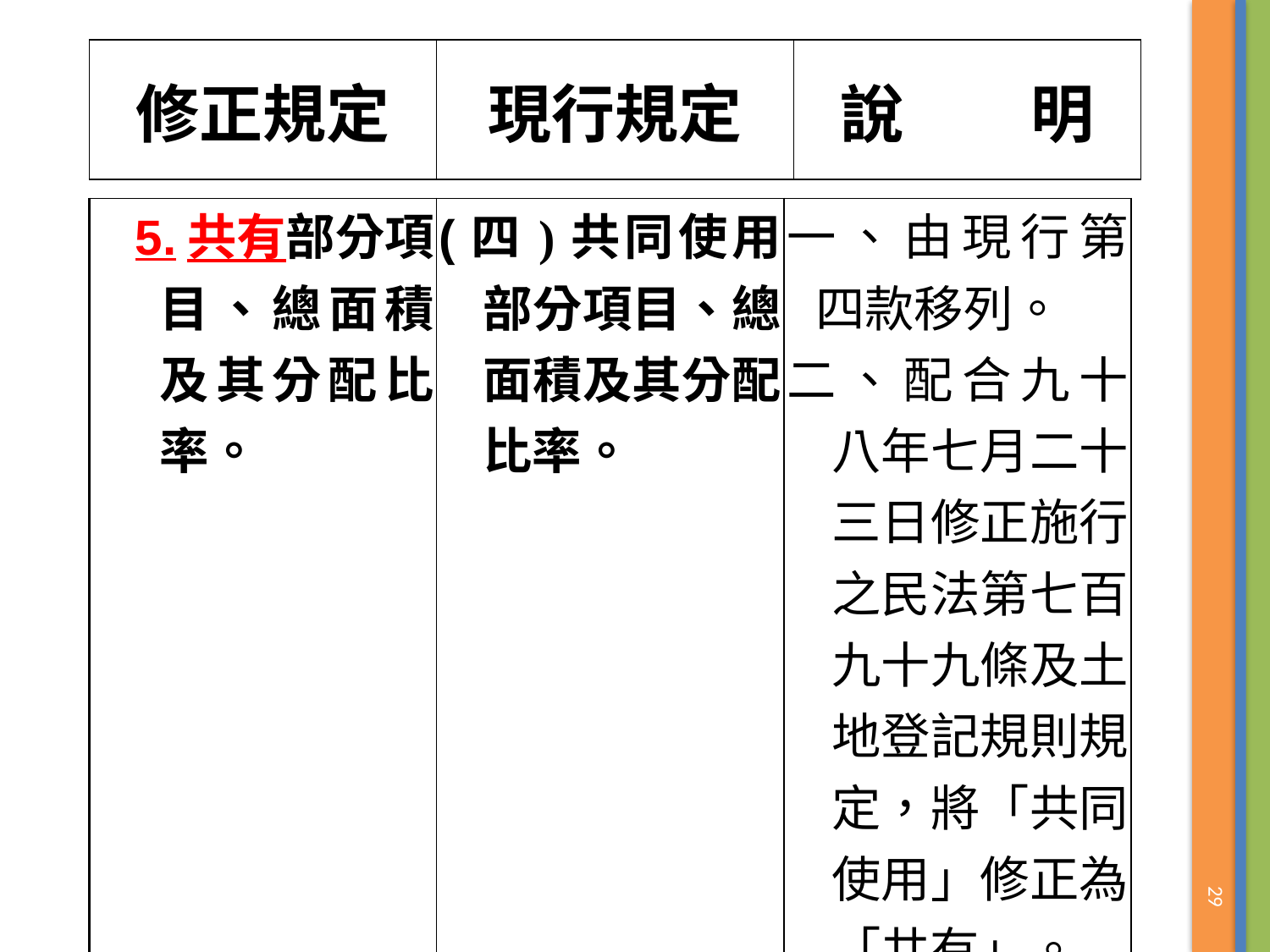

| 修正規定 | 現行規定 | 說　　明 |
| --- | --- | --- |
| 5.共有部分項目、總面積及其分配比率。 | (四)共同使用部分項目、總面積及其分配比率。 | 一、由現行第四款移列。 二、配合九十八年七月二十三日修正施行之民法第七百九十九條及土地登記規則規定，將「共同使用」修正為「共有」。 |
| --- | --- | --- |
29